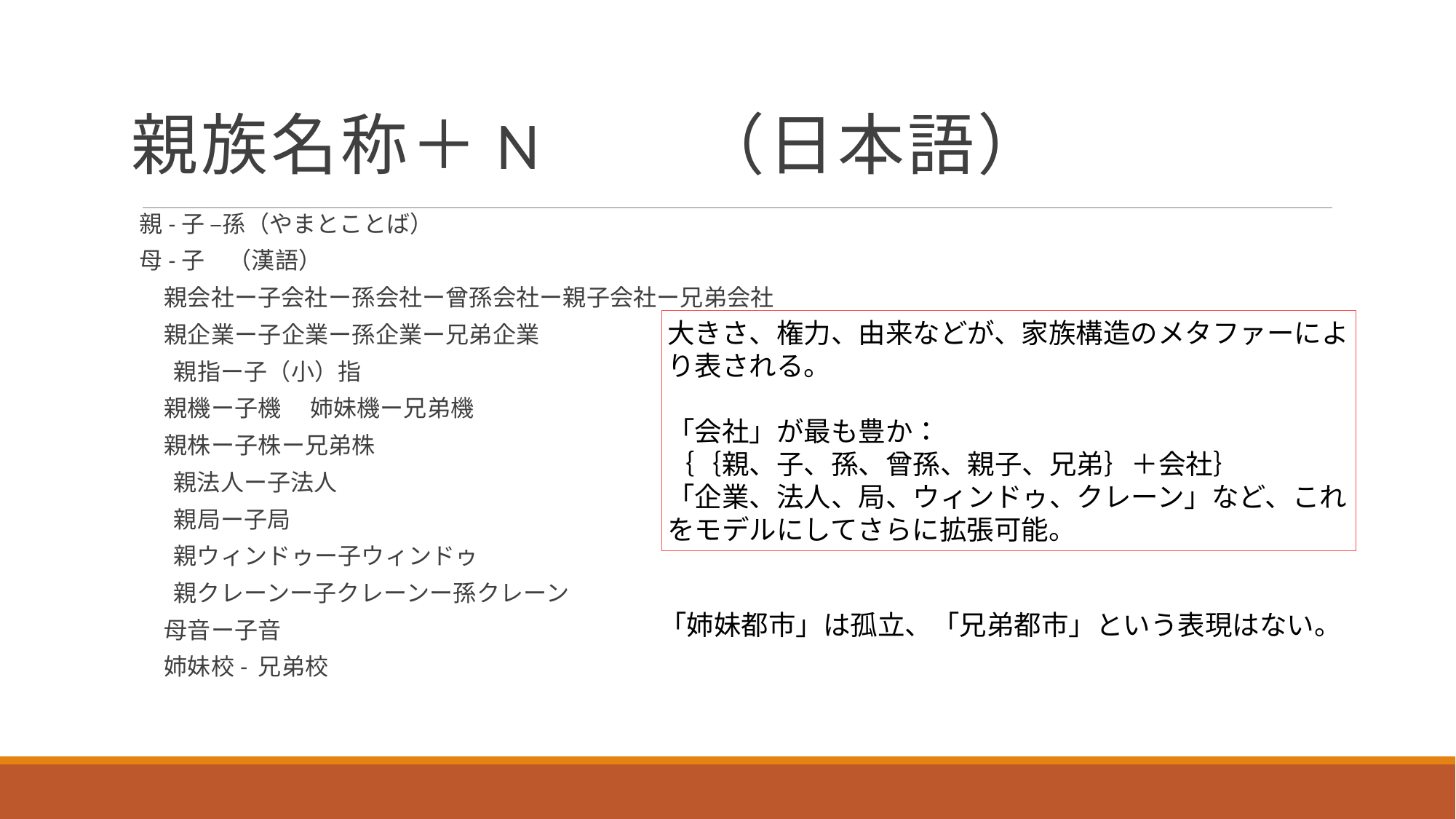

# 親族名称＋N　　（日本語）
親-子 –孫（やまとことば）
母-子　（漢語）
親会社ー子会社ー孫会社ー曾孫会社ー親子会社ー兄弟会社
親企業ー子企業ー孫企業ー兄弟企業
　親指ー子（小）指
親機ー子機　 姉妹機ー兄弟機
親株ー子株ー兄弟株
　親法人ー子法人
　親局ー子局
　親ウィンドゥー子ウィンドゥ
　親クレーンー子クレーンー孫クレーン
母音ー子音
姉妹校- 兄弟校

大きさ、権力、由来などが、家族構造のメタファーにより表される。

「会社」が最も豊か：
｛｛親、子、孫、曾孫、親子、兄弟｝＋会社｝
「企業、法人、局、ウィンドゥ、クレーン」など、これをモデルにしてさらに拡張可能。
「姉妹都市」は孤立、「兄弟都市」という表現はない。